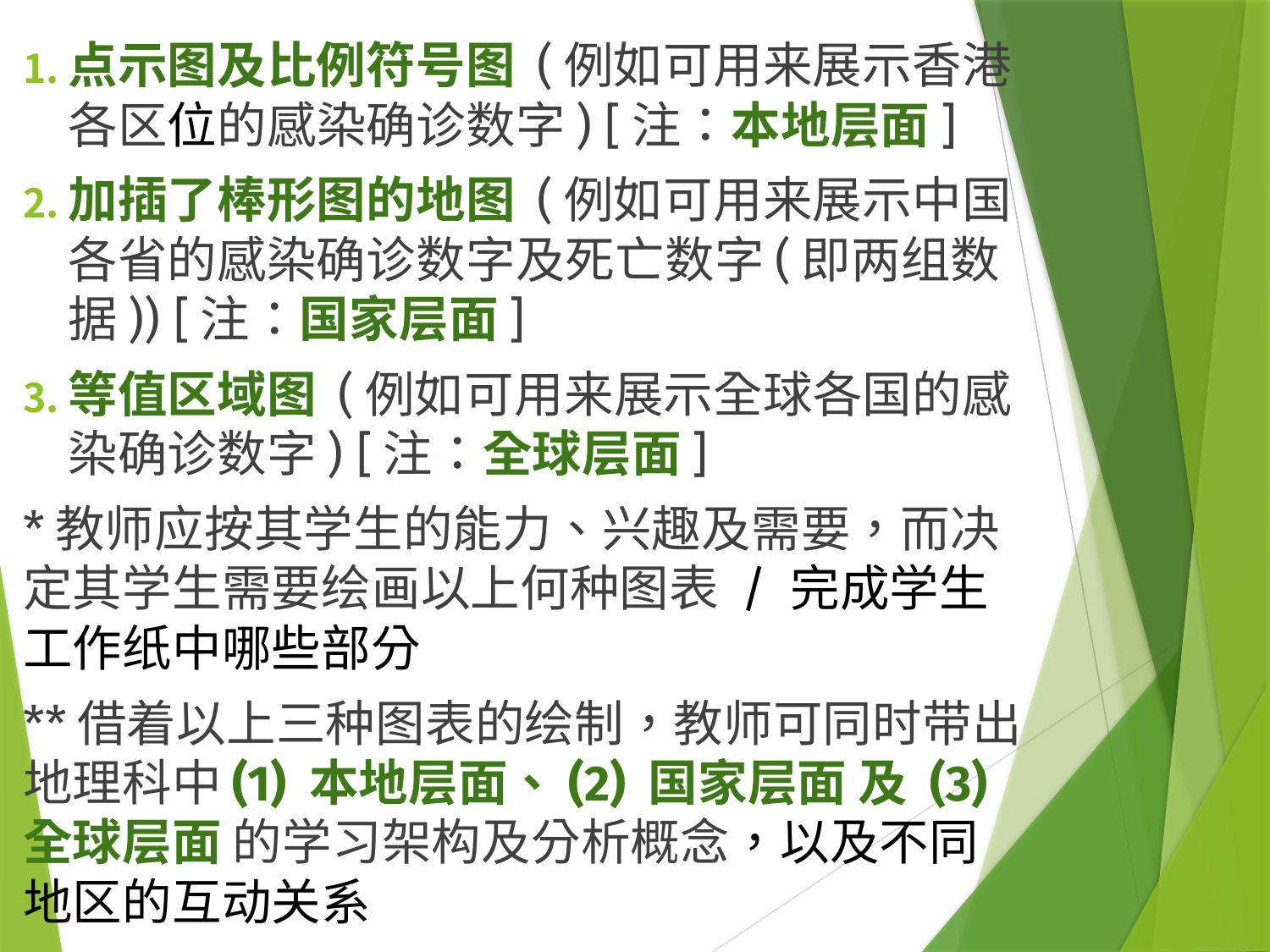

点示图及比例符号图 (例如可用来展示香港各区位的感染确诊数字) [注：本地层面]
加插了棒形图的地图 (例如可用来展示中国各省的感染确诊数字及死亡数字(即两组数据)) [注：国家层面]
等值区域图 (例如可用来展示全球各国的感染确诊数字) [注：全球层面]
*教师应按其学生的能力、兴趣及需要，而决定其学生需要绘画以上何种图表 / 完成学生工作纸中哪些部分
**借着以上三种图表的绘制，教师可同时带出地理科中(1) 本地层面、(2) 国家层面 及 (3) 全球层面 的学习架构及分析概念，以及不同地区的互动关系